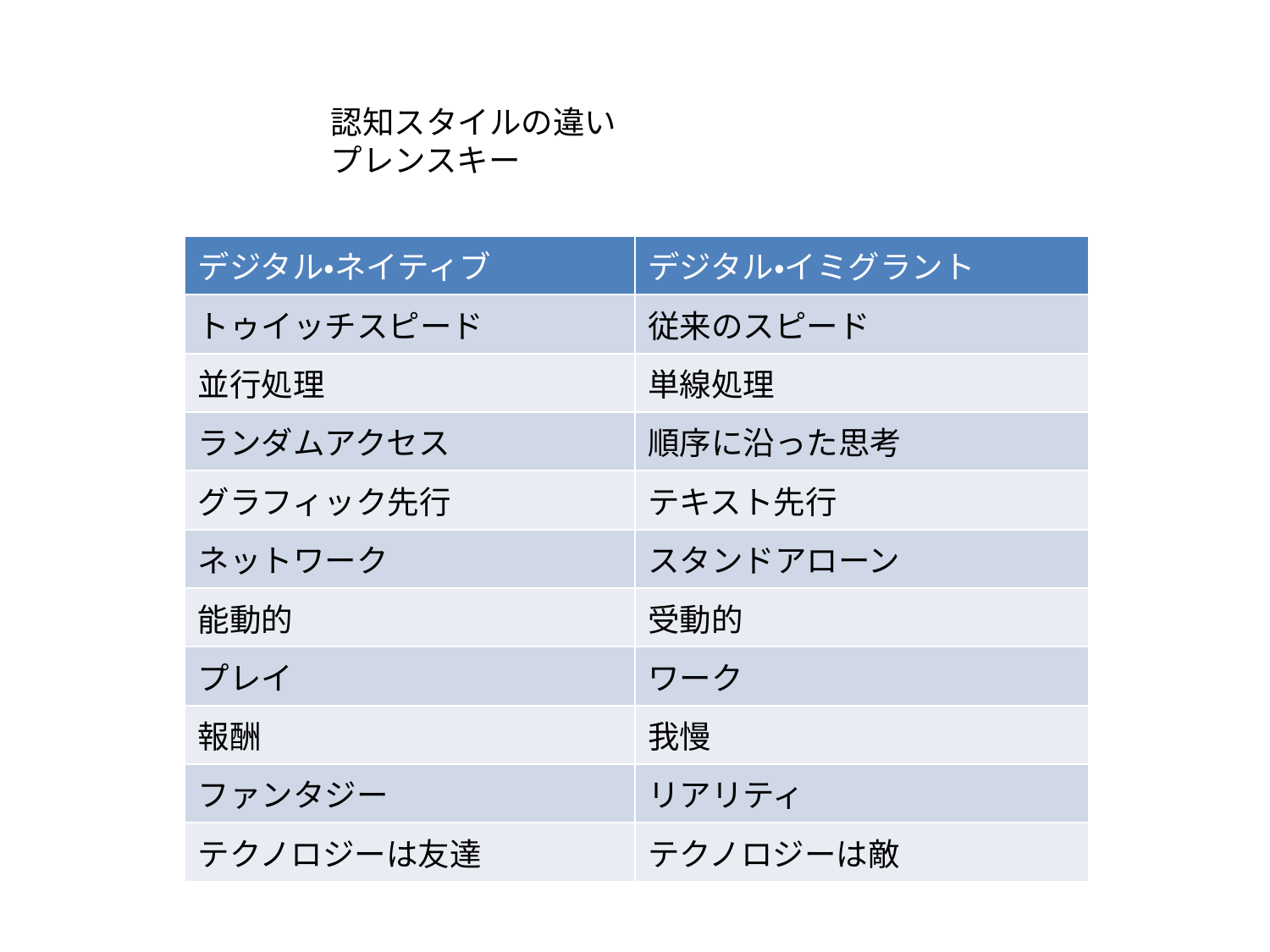

認知スタイルの違い
プレンスキー
| デジタル・ネイティブ | デジタル・イミグラント |
| --- | --- |
| トゥイッチスピード | 従来のスピード |
| 並行処理 | 単線処理 |
| ランダムアクセス | 順序に沿った思考 |
| グラフィック先行 | テキスト先行 |
| ネットワーク | スタンドアローン |
| 能動的 | 受動的 |
| プレイ | ワーク |
| 報酬 | 我慢 |
| ファンタジー | リアリティ |
| テクノロジーは友達 | テクノロジーは敵 |